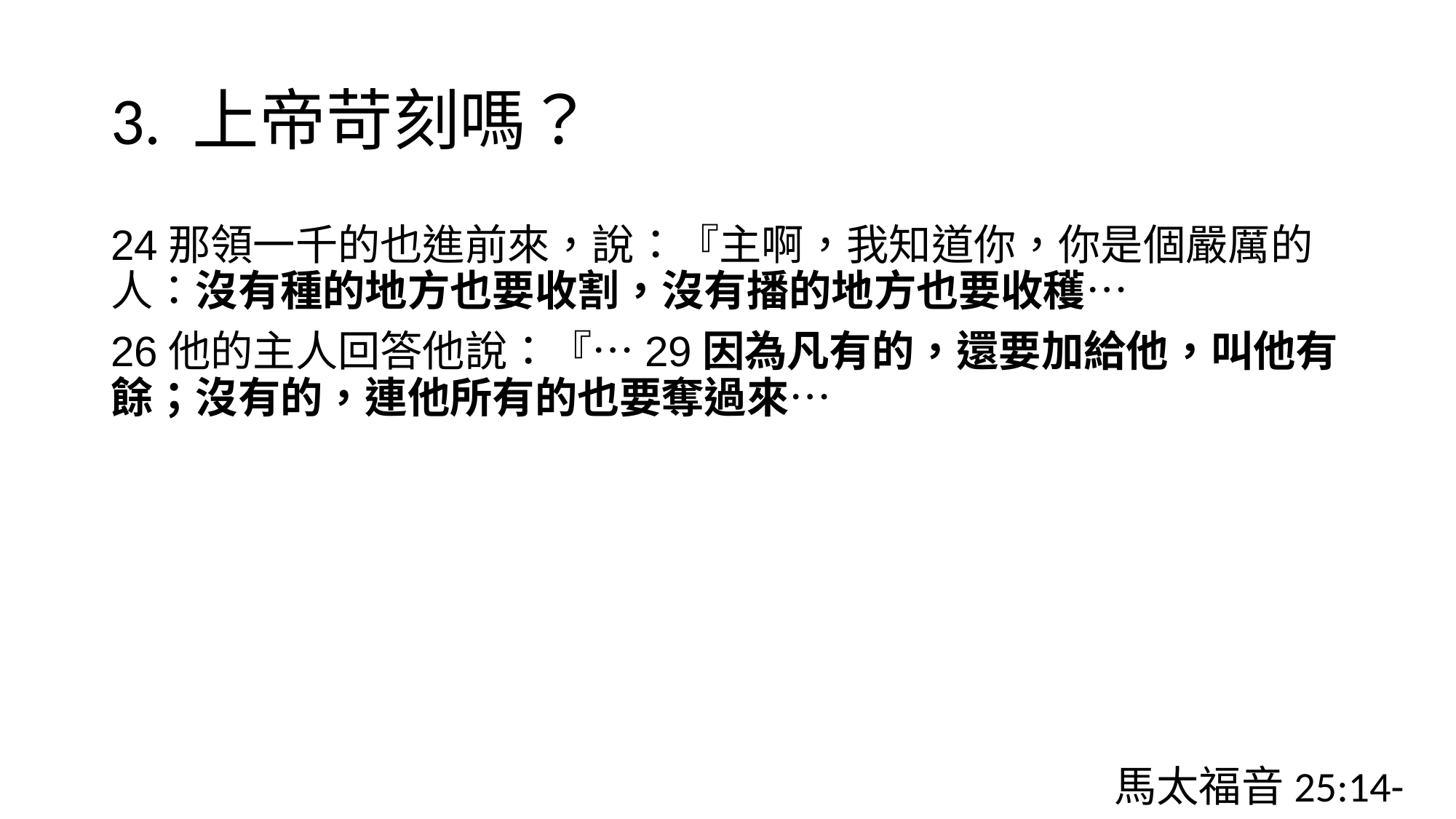

# 3. 上帝苛刻嗎？
24那領一千的也進前來，說：『主啊，我知道你，你是個嚴厲的人：沒有種的地方也要收割，沒有播的地方也要收穫…
26他的主人回答他說：『…29因為凡有的，還要加給他，叫他有餘；沒有的，連他所有的也要奪過來…

馬太福音25:14-30